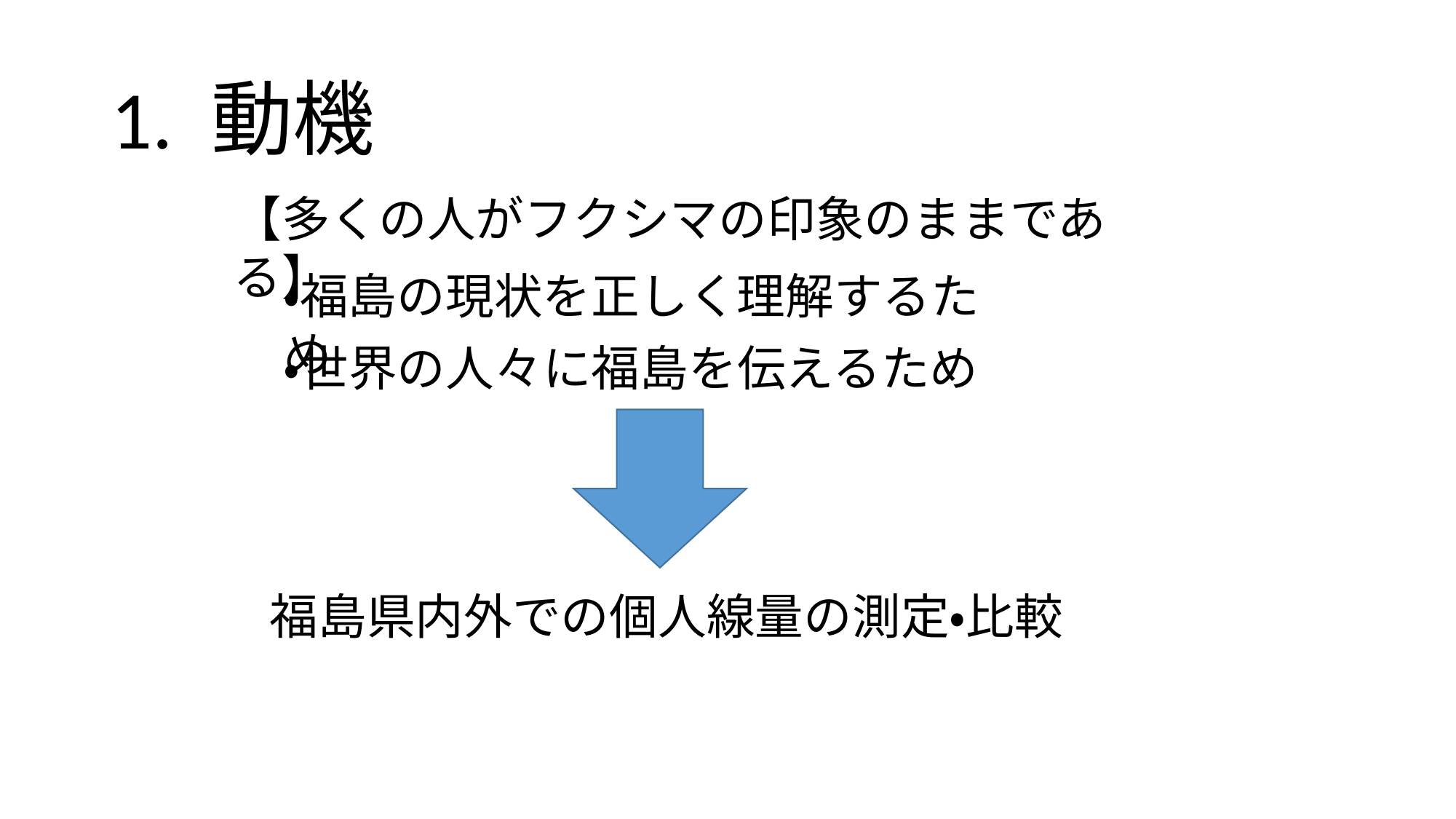

# 1. 動機
【多くの人がフクシマの印象のままである】
・福島の現状を正しく理解するため
・世界の人々に福島を伝えるため

福島県内外での個人線量の測定・比較